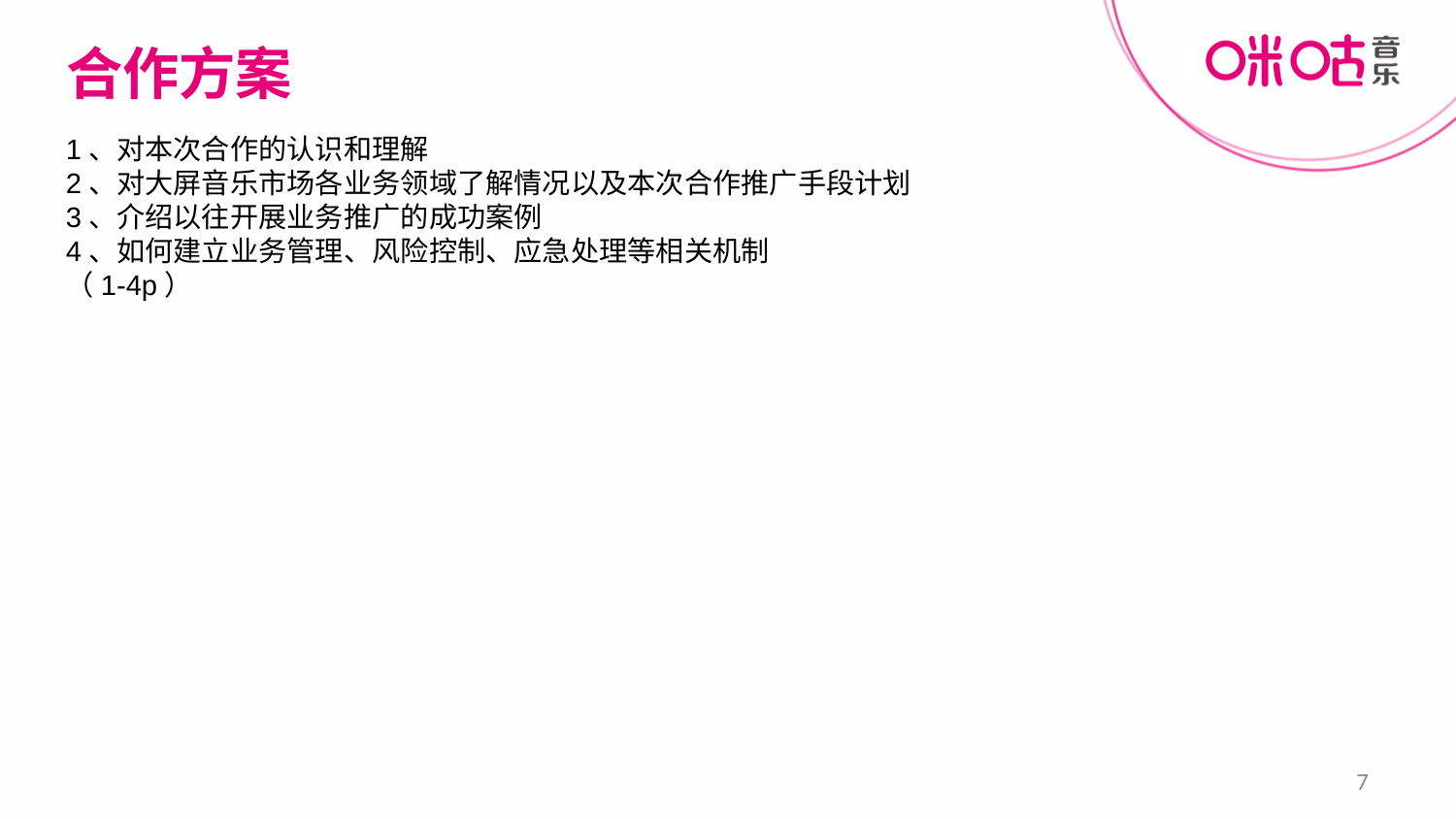

合作方案
1、对本次合作的认识和理解
2、对大屏音乐市场各业务领域了解情况以及本次合作推广手段计划
3、介绍以往开展业务推广的成功案例
4、如何建立业务管理、风险控制、应急处理等相关机制
（1-4p）
7